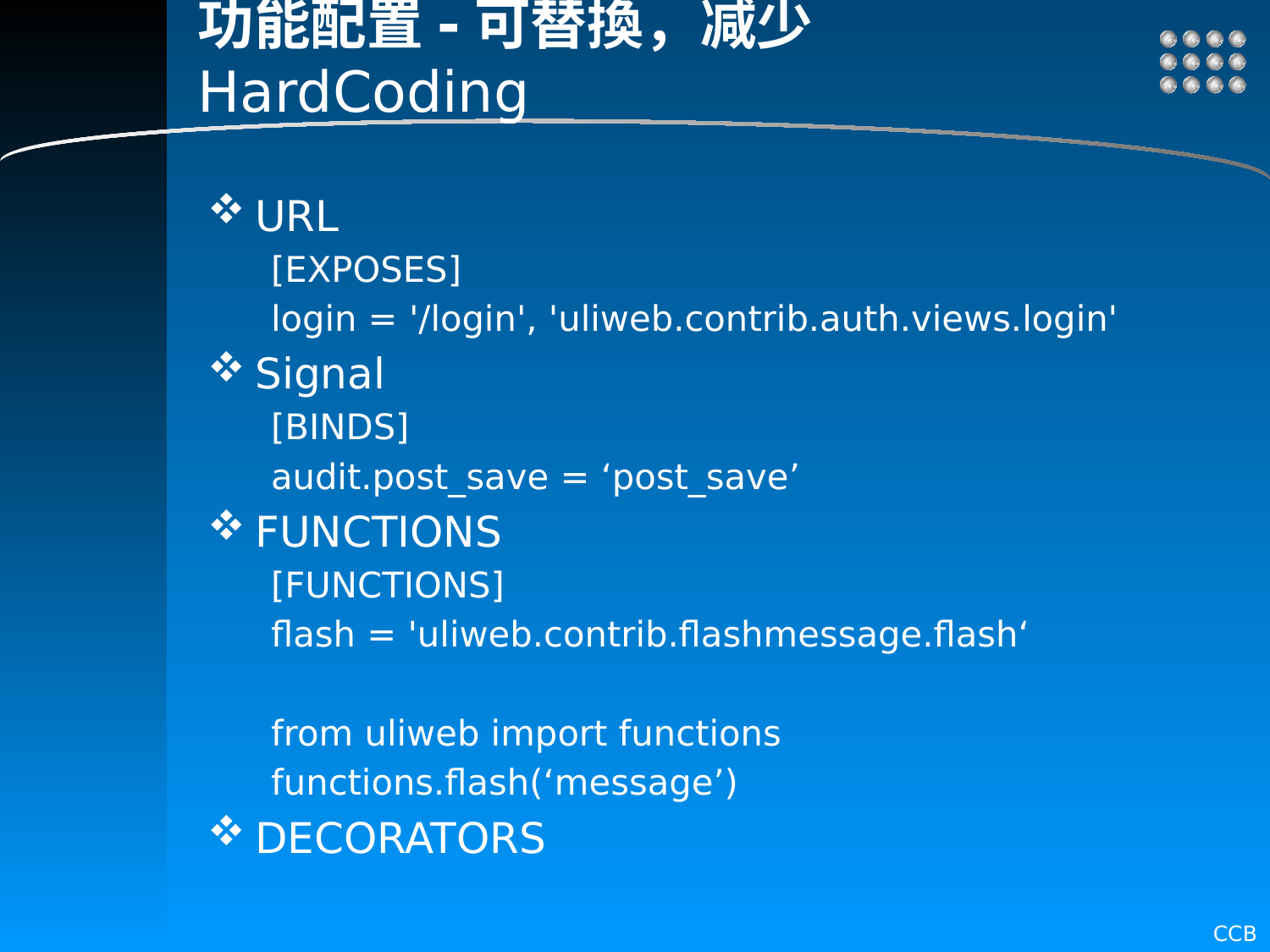

# 功能配置-可替換，减少HardCoding
URL
[EXPOSES]
login = '/login', 'uliweb.contrib.auth.views.login'
Signal
[BINDS]
audit.post_save = ‘post_save’
FUNCTIONS
[FUNCTIONS]
flash = 'uliweb.contrib.flashmessage.flash‘

from uliweb import functions
functions.flash(‘message’)
DECORATORS